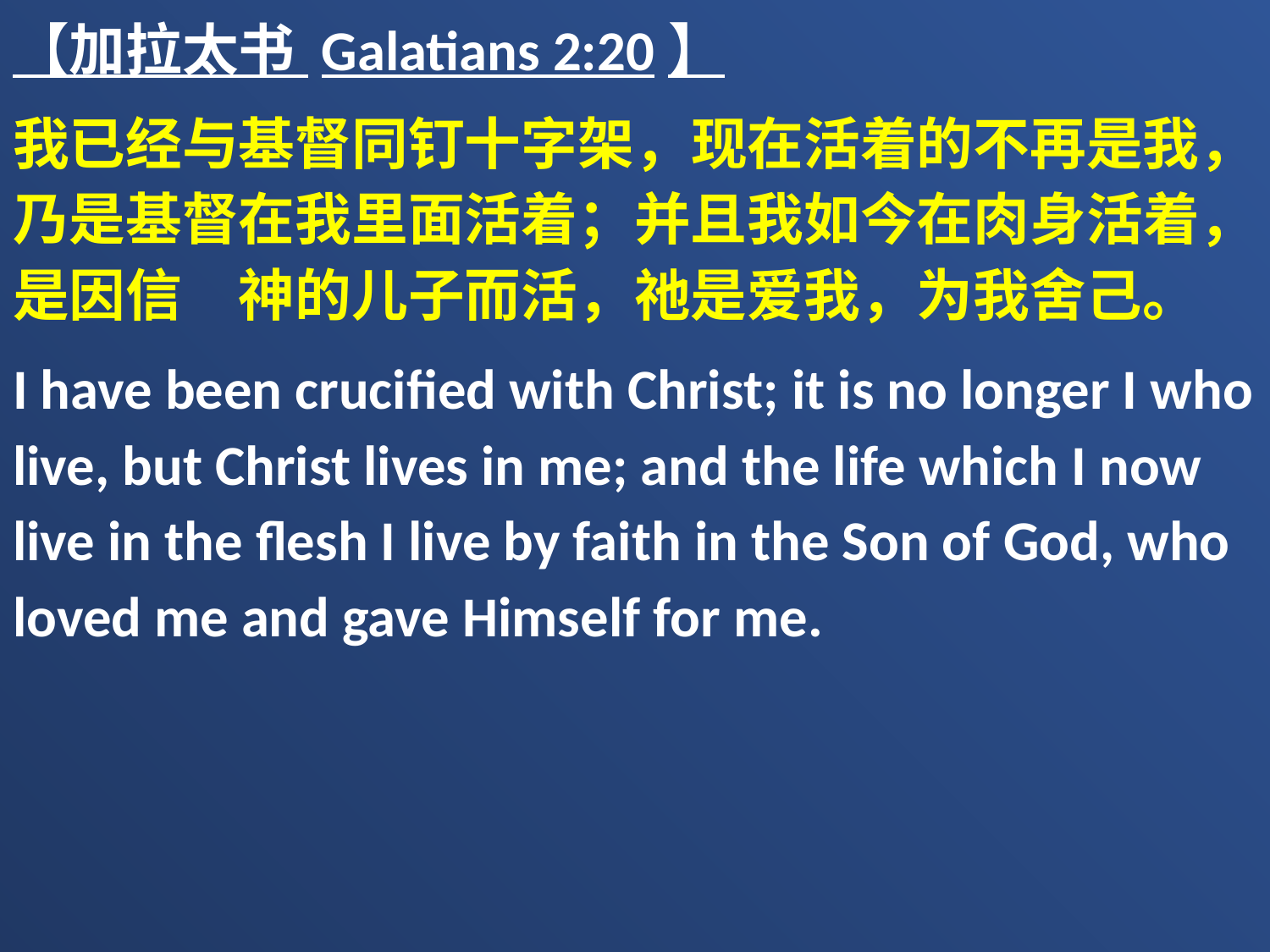

【加拉太书 Galatians 2:20】
我已经与基督同钉十字架，现在活着的不再是我，乃是基督在我里面活着；并且我如今在肉身活着，是因信　神的儿子而活，祂是爱我，为我舍己。
I have been crucified with Christ; it is no longer I who live, but Christ lives in me; and the life which I now live in the flesh I live by faith in the Son of God, who loved me and gave Himself for me.